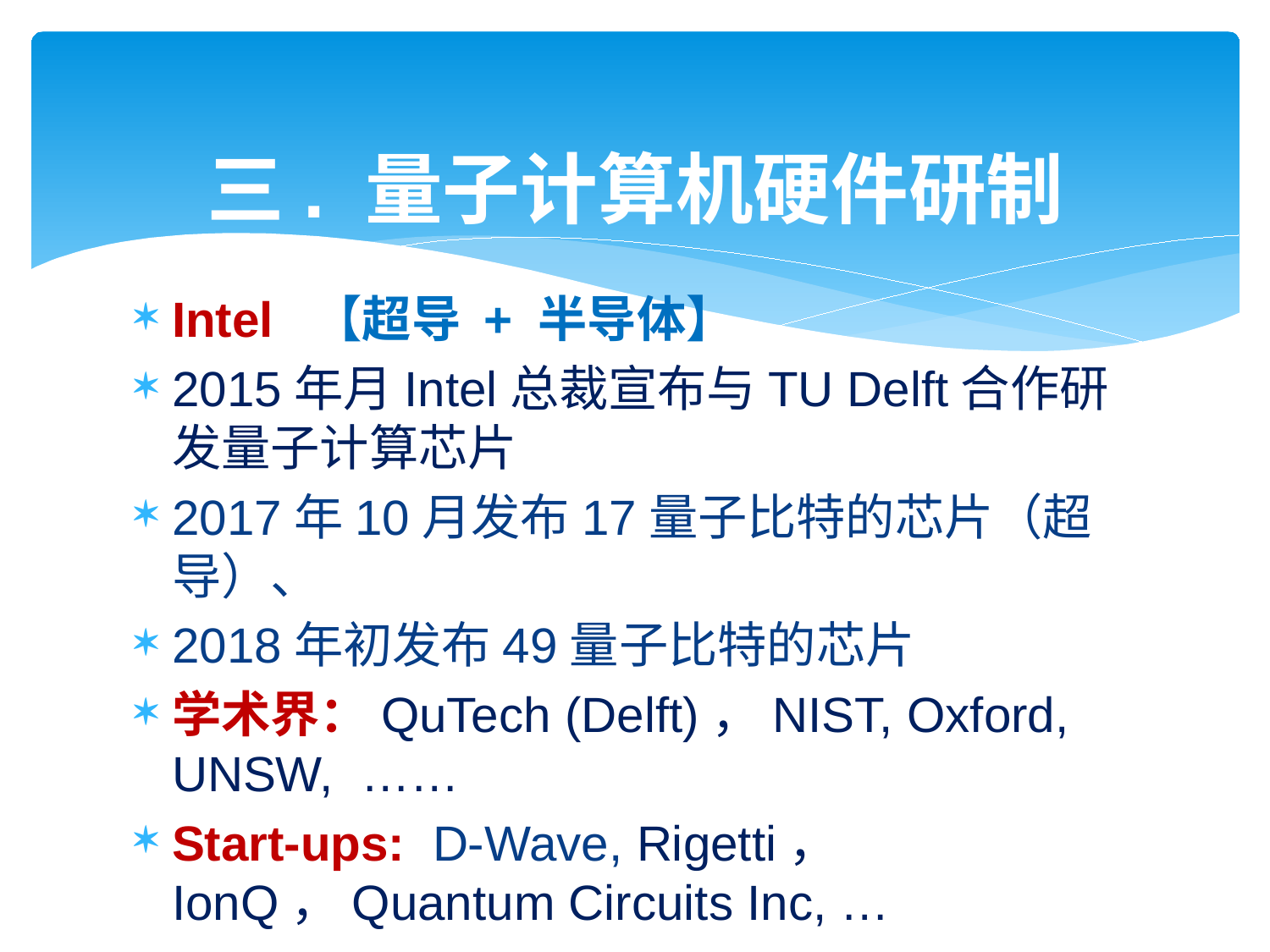

# 三. 量子计算机硬件研制
Intel  【超导 + 半导体】
2015年月Intel总裁宣布与TU Delft合作研发量子计算芯片
2017年10月发布17量子比特的芯片（超导）、
2018年初发布49量子比特的芯片
学术界：QuTech (Delft)，NIST, Oxford, UNSW,  ……
Start-ups:  D-Wave, Rigetti， IonQ，Quantum Circuits Inc, …